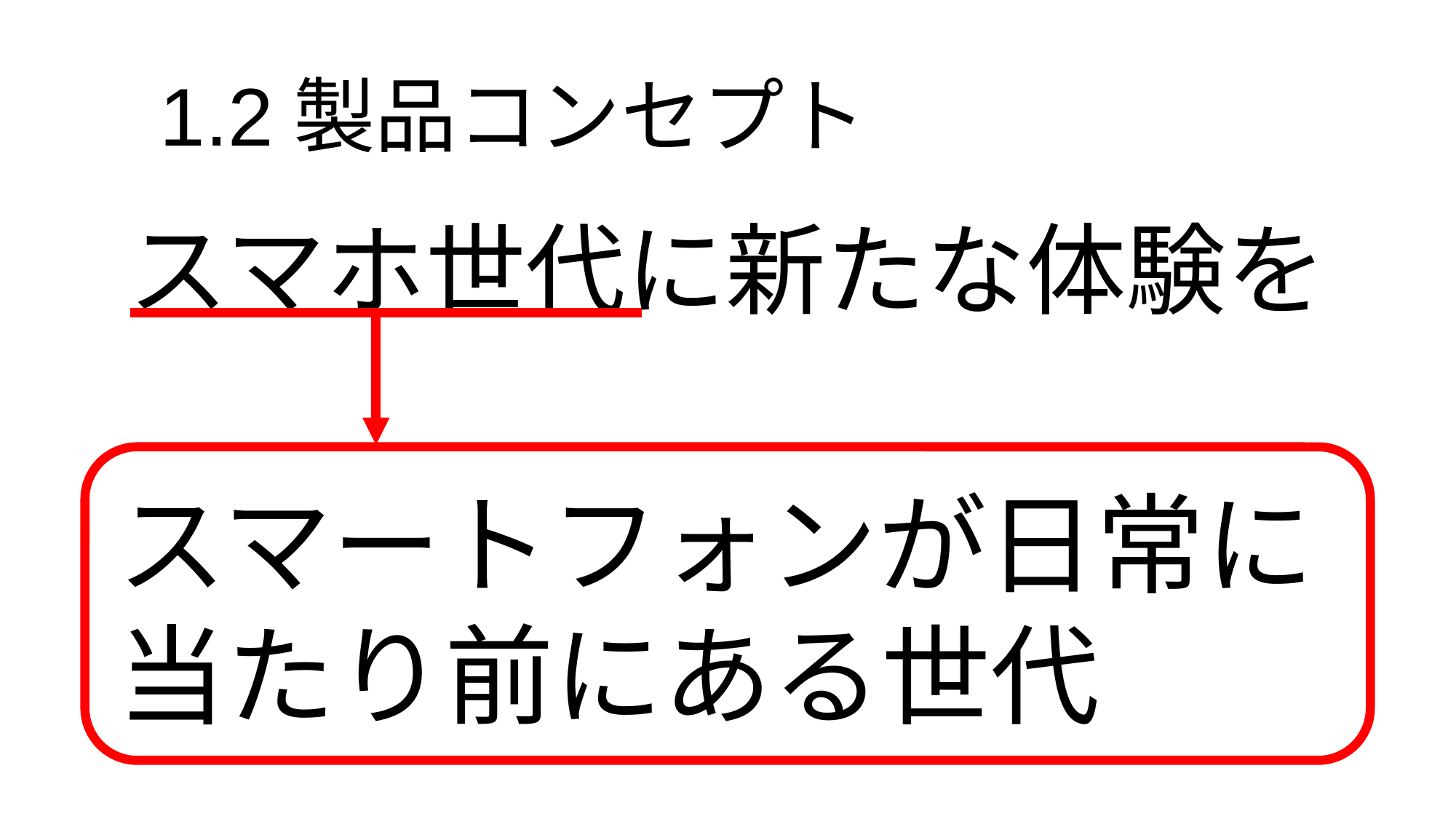

1.2製品コンセプト
スマホ世代に新たな体験を

スマートフォンが日常に当たり前にある世代